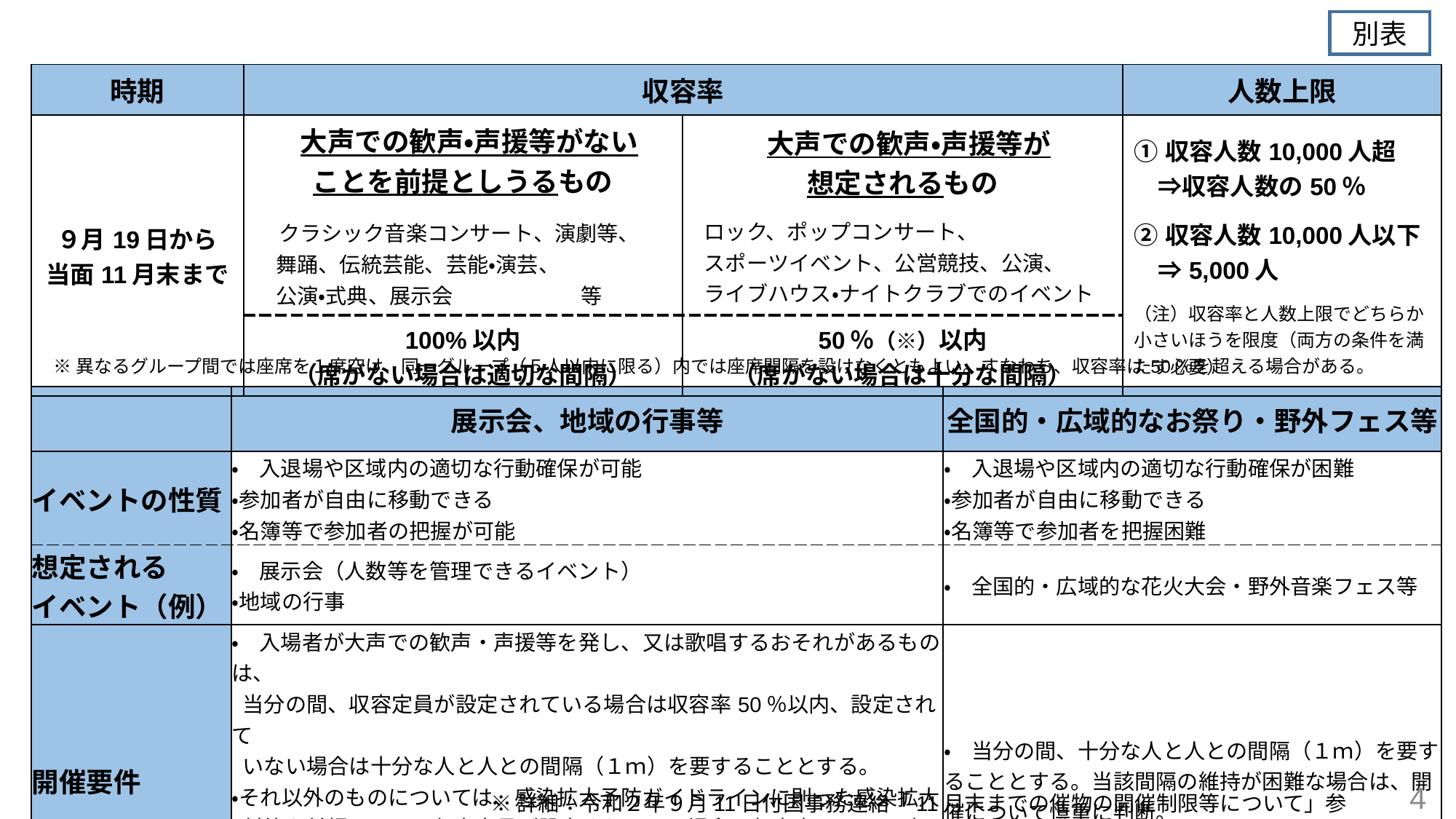

別表
| 時期 | 収容率 |  | 人数上限 |
| --- | --- | --- | --- |
| ９月19日から 当面11月末まで | 大声での歓声・声援等がない ことを前提としうるもの 　クラシック音楽コンサート、演劇等、 　舞踊、伝統芸能、芸能・演芸、 　公演・式典、展示会　　　　　　等 | 大声での歓声・声援等が 想定されるもの ロック、ポップコンサート、 スポーツイベント、公営競技、公演、 ライブハウス・ナイトクラブでのイベント | ①収容人数10,000人超 　⇒収容人数の50％ ②収容人数10,000人以下 　⇒5,000人 （注）収容率と人数上限でどちらか小さいほうを限度（両方の条件を満たす必要） |
|  | 100%以内 （席がない場合は適切な間隔） | 50％（※）以内 （席がない場合は十分な間隔） |  |
※異なるグループ間では座席を１席空け、同一グループ（５人以内に限る）内では座席間隔を設けなくともよい。すなわち、収容率は50％を超える場合がある。
|  | 展示会、地域の行事等 | 全国的・広域的なお祭り・野外フェス等 |
| --- | --- | --- |
| イベントの性質 | •入退場や区域内の適切な行動確保が可能 •参加者が自由に移動できる •名簿等で参加者の把握が可能 | •入退場や区域内の適切な行動確保が困難 •参加者が自由に移動できる •名簿等で参加者を把握困難 |
| 想定される イベント（例） | •展示会（人数等を管理できるイベント） •地域の行事 | •全国的・広域的な花火大会・野外音楽フェス等 |
| 開催要件 | •入場者が大声での歓声・声援等を発し、又は歌唱するおそれがあるものは、 当分の間、収容定員が設定されている場合は収容率50％以内、設定されて いない場合は十分な人と人との間隔（１ｍ）を要することとする。 •それ以外のものについては、感染拡大予防ガイドラインに則った感染拡大 対策を前提として、収容定員が設定されている場合は収容率100％以内、 設定されていない場合は密が発生しない程度の間隔（最低限人と人が接触 しない程度の間隔）を空けることとする。 | •当分の間、十分な人と人との間隔（１ｍ）を要することとする。当該間隔の維持が困難な場合は、開催について慎重に判断。 |
4
※詳細：令和２年９月11日付国事務連絡「11月末までの催物の開催制限等について」参照